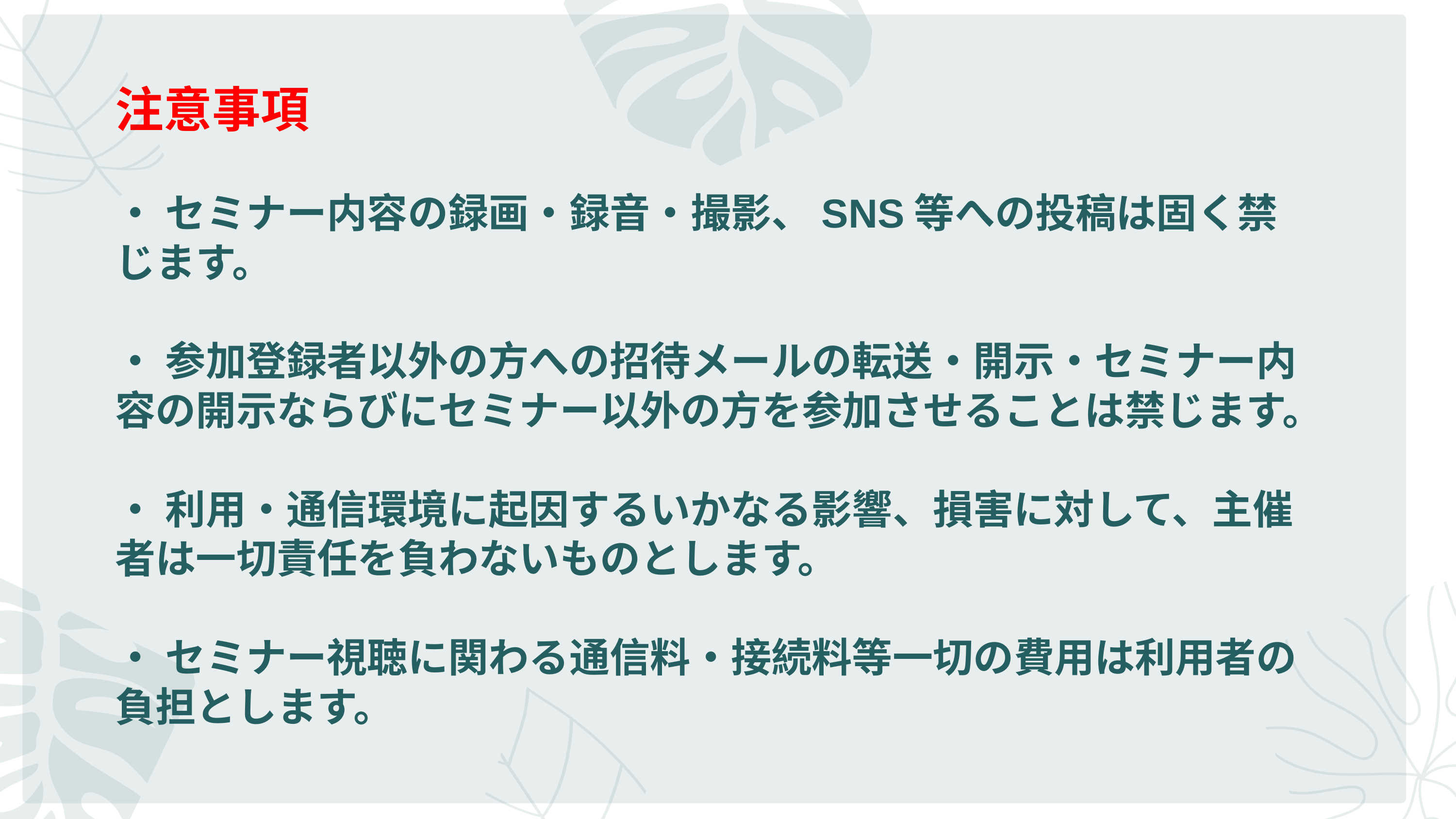

注意事項

•セミナー内容の録画・録音・撮影、SNS等への投稿は固く禁じます。

•参加登録者以外の方への招待メールの転送・開示・セミナー内容の開示ならびにセミナー以外の方を参加させることは禁じます。

•利用・通信環境に起因するいかなる影響、損害に対して、主催者は一切責任を負わないものとします。

•セミナー視聴に関わる通信料・接続料等一切の費用は利用者の負担とします。